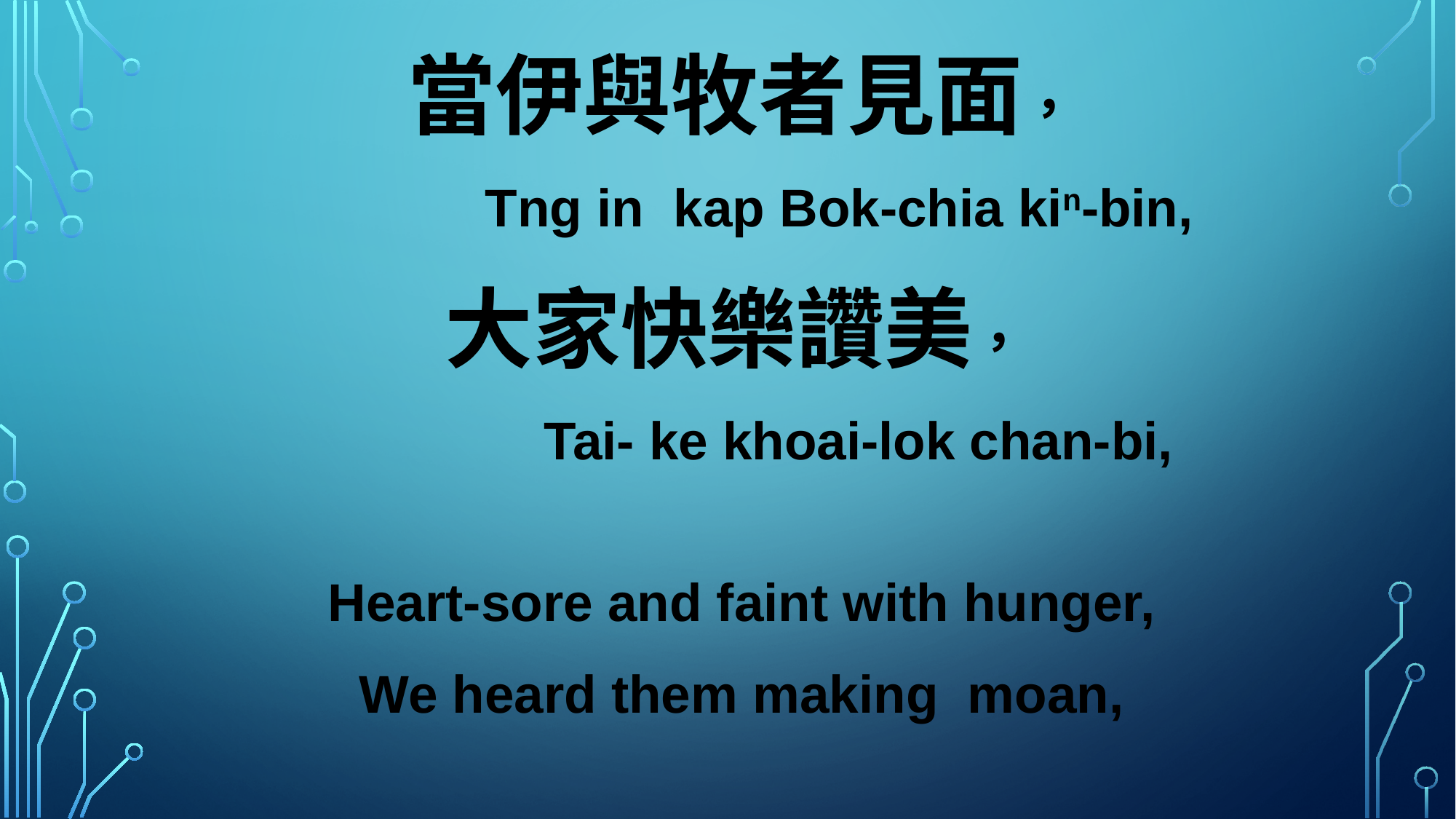

當伊與牧者見面，
                    Tng in  kap Bok-chia kin-bin,
大家快樂讚美，
                        Tai- ke khoai-lok chan-bi,

Heart-sore and faint with hunger,
We heard them making  moan,